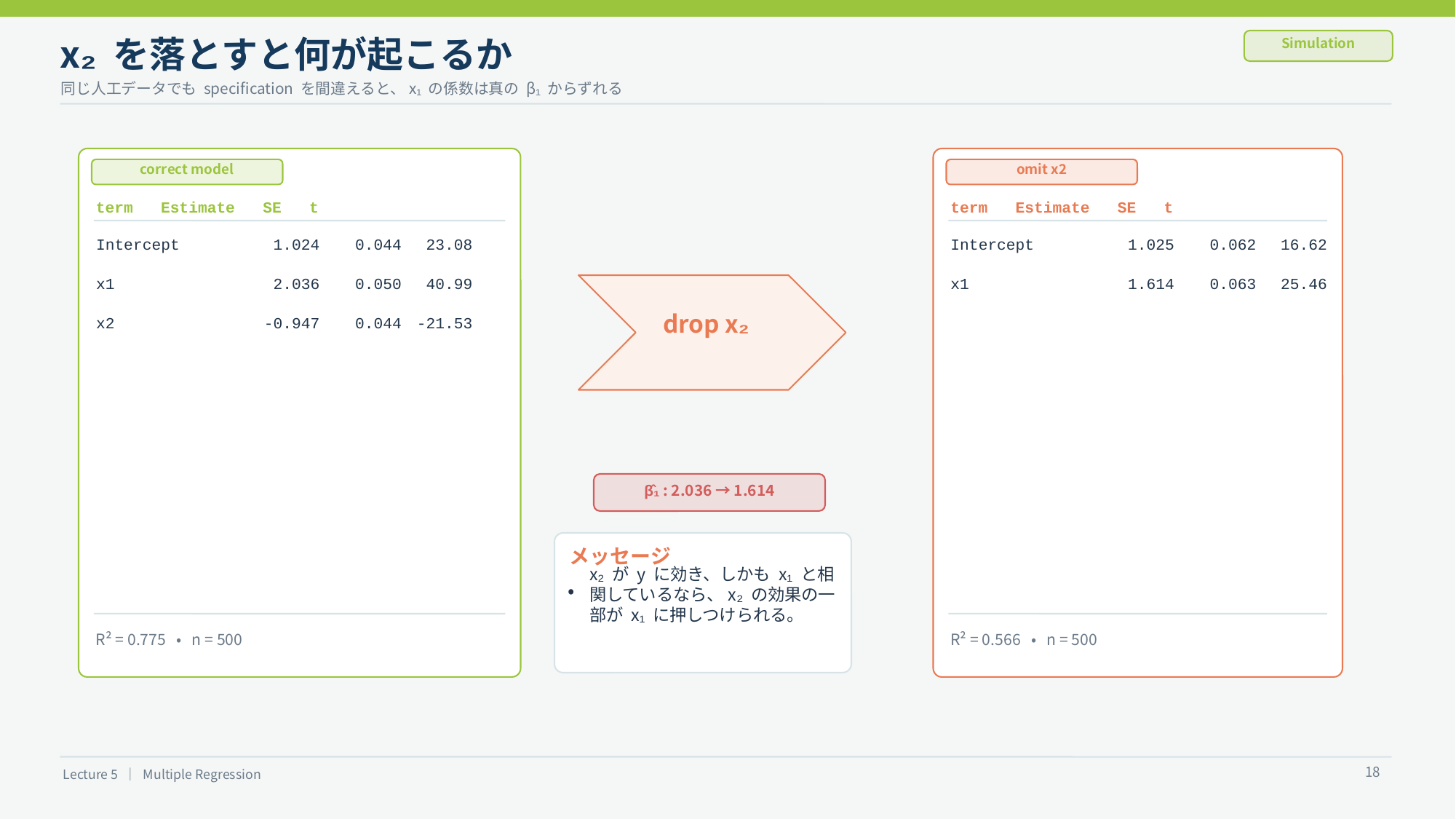

x₂ を落とすと何が起こるか
Simulation
同じ人工データでも specification を間違えると、x₁ の係数は真の β₁ からずれる

correct model
omit x2
term   Estimate   SE   t
term   Estimate   SE   t

Intercept
1.024
0.044
23.08
Intercept
1.025
0.062
16.62
x1
2.036
0.050
40.99
x1
1.614
0.063
25.46

x2
-0.947
0.044
-21.53
drop x₂

β̂₁ : 2.036 → 1.614

メッセージ
x₂ が y に効き、しかも x₁ と相関しているなら、x₂ の効果の一部が x₁ に押しつけられる。
•

R² = 0.775   •   n = 500
R² = 0.566   •   n = 500

18
Lecture 5 ｜ Multiple Regression